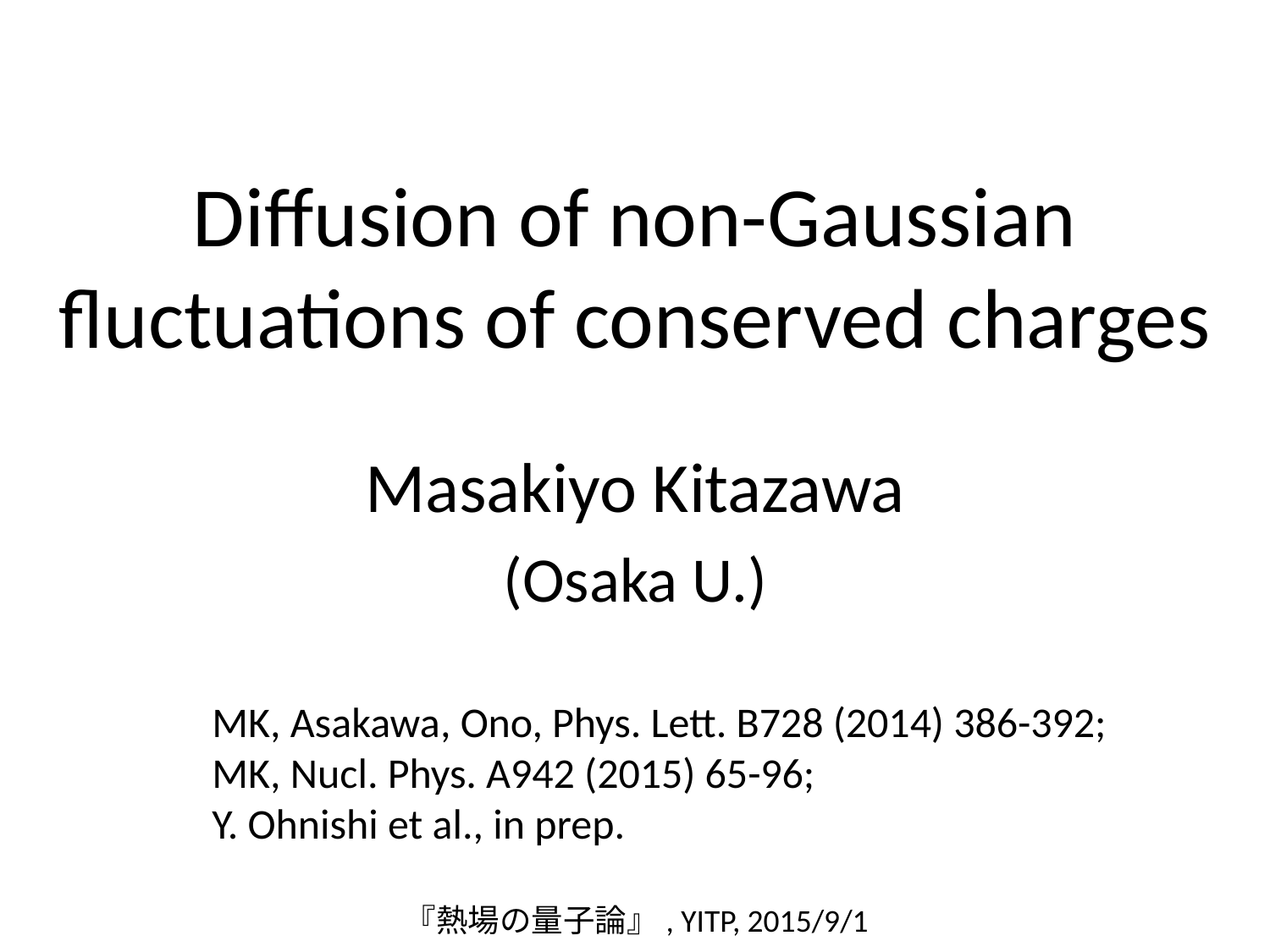

# Diffusion of non-Gaussian fluctuations of conserved charges
Masakiyo Kitazawa
(Osaka U.)
MK, Asakawa, Ono, Phys. Lett. B728 (2014) 386-392;
MK, Nucl. Phys. A942 (2015) 65-96;
Y. Ohnishi et al., in prep.
『熱場の量子論』, YITP, 2015/9/1